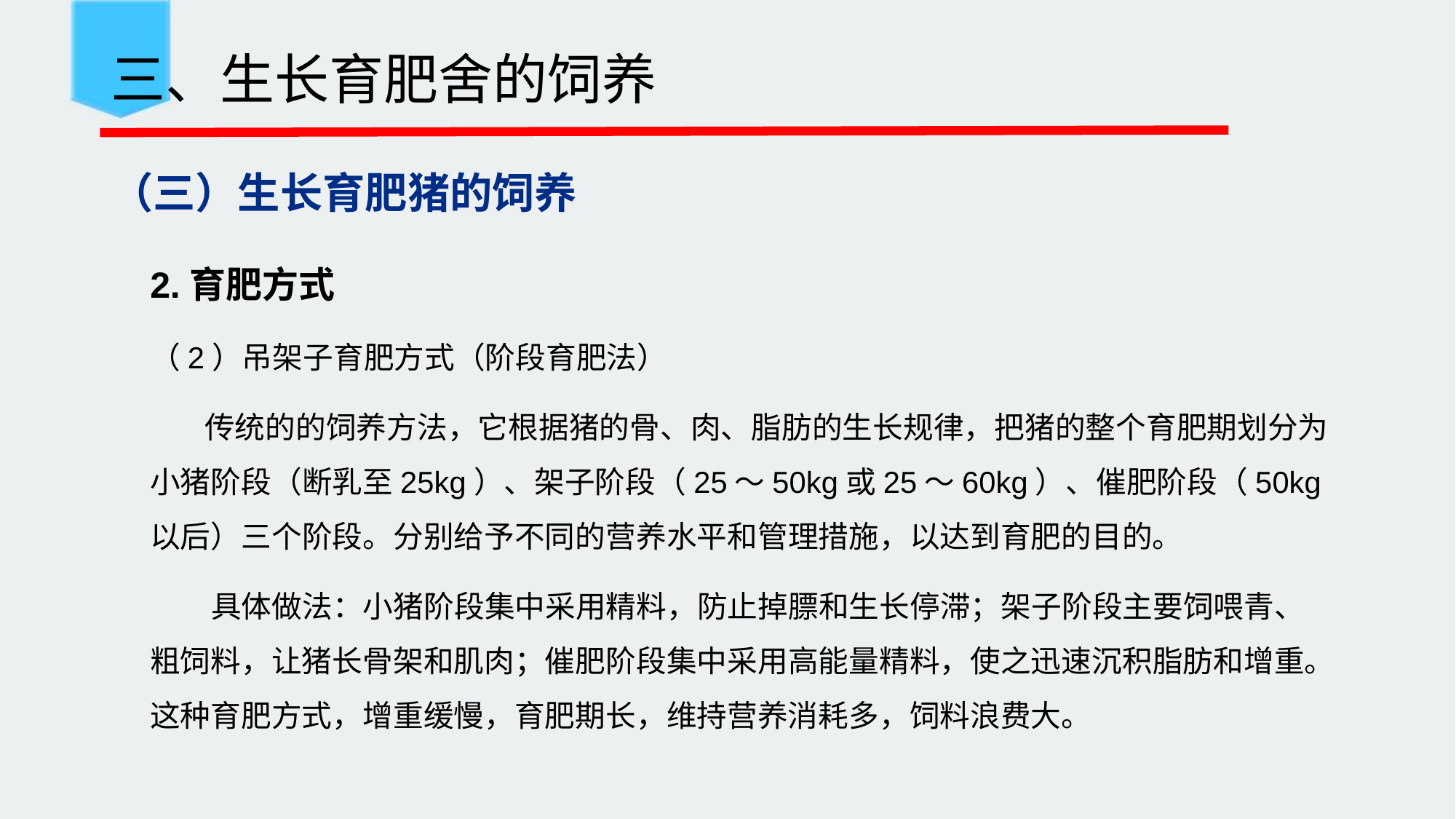

三、生长育肥舍的饲养
（三）生长育肥猪的饲养
2.育肥方式
（2）吊架子育肥方式（阶段育肥法）
       传统的的饲养方法，它根据猪的骨、肉、脂肪的生长规律，把猪的整个育肥期划分为小猪阶段（断乳至25kg）、架子阶段（25～50kg或25～60kg）、催肥阶段（50kg以后）三个阶段。分别给予不同的营养水平和管理措施，以达到育肥的目的。
        具体做法：小猪阶段集中采用精料，防止掉膘和生长停滞；架子阶段主要饲喂青、粗饲料，让猪长骨架和肌肉；催肥阶段集中采用高能量精料，使之迅速沉积脂肪和增重。这种育肥方式，增重缓慢，育肥期长，维持营养消耗多，饲料浪费大。